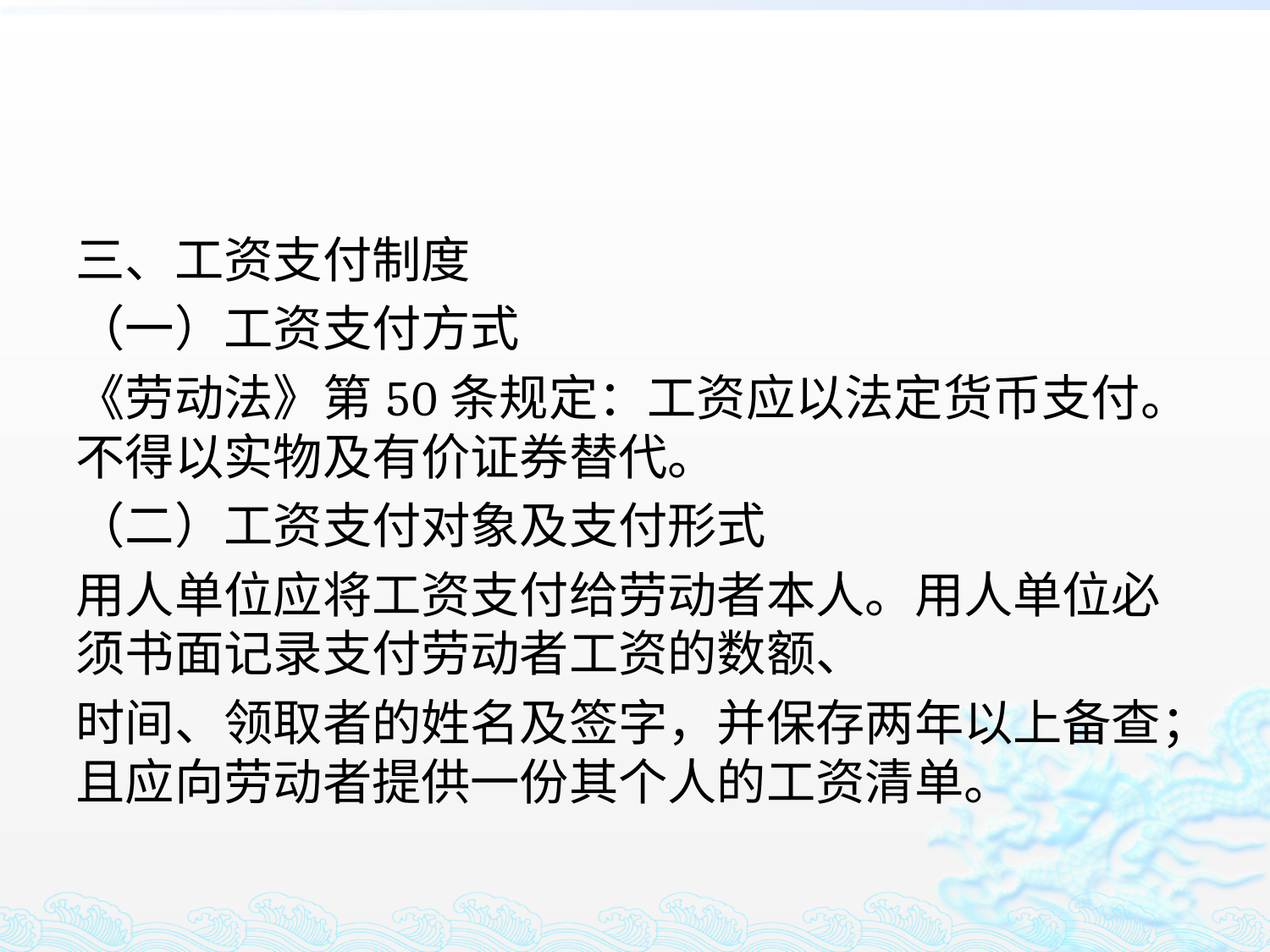

#
三、工资支付制度
（一）工资支付方式
《劳动法》第50条规定：工资应以法定货币支付。不得以实物及有价证券替代。
（二）工资支付对象及支付形式
用人单位应将工资支付给劳动者本人。用人单位必须书面记录支付劳动者工资的数额、
时间、领取者的姓名及签字，并保存两年以上备查；且应向劳动者提供一份其个人的工资清单。